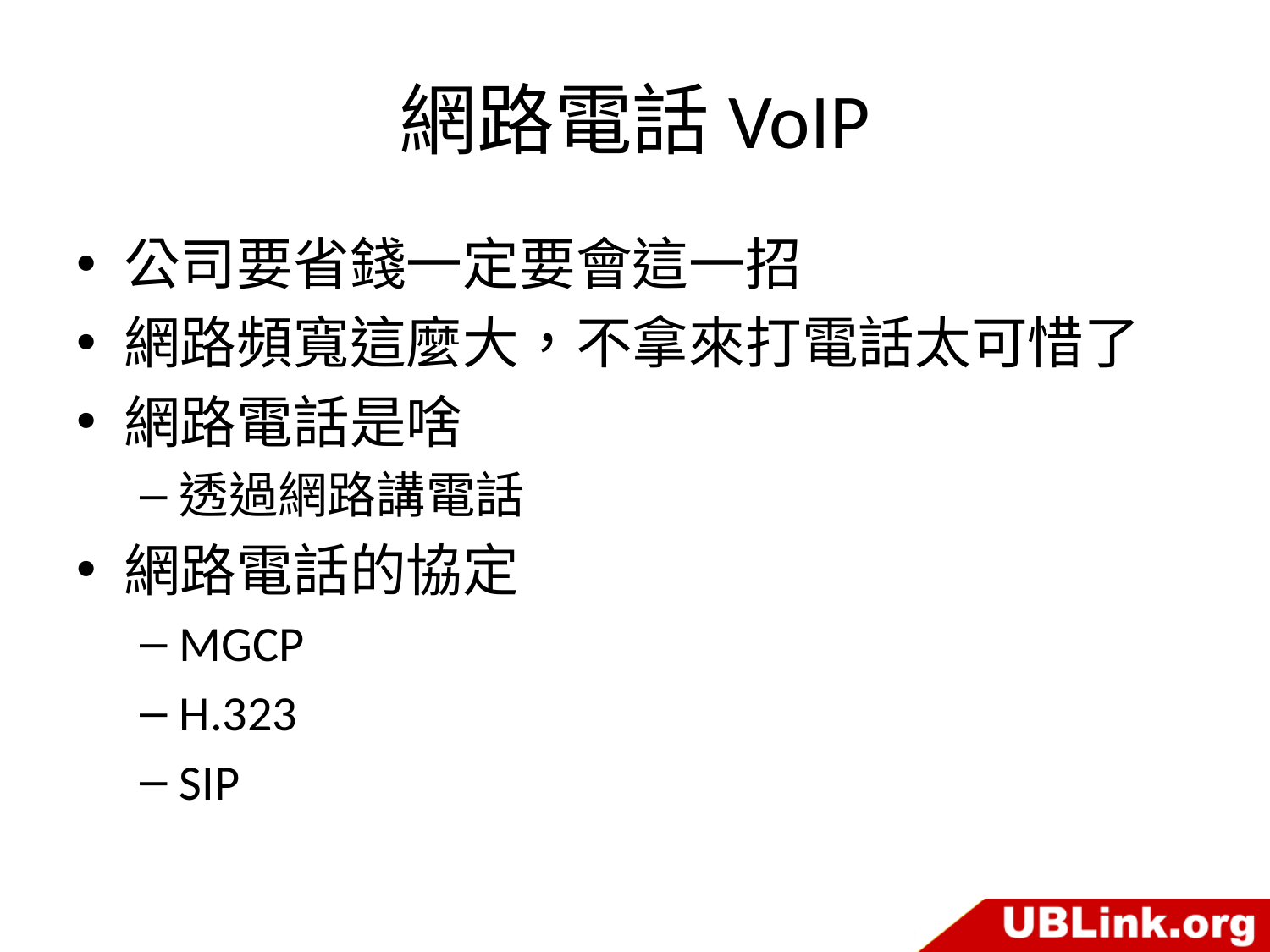

# 網路電話VoIP
公司要省錢一定要會這一招
網路頻寬這麼大，不拿來打電話太可惜了
網路電話是啥
透過網路講電話
網路電話的協定
MGCP
H.323
SIP